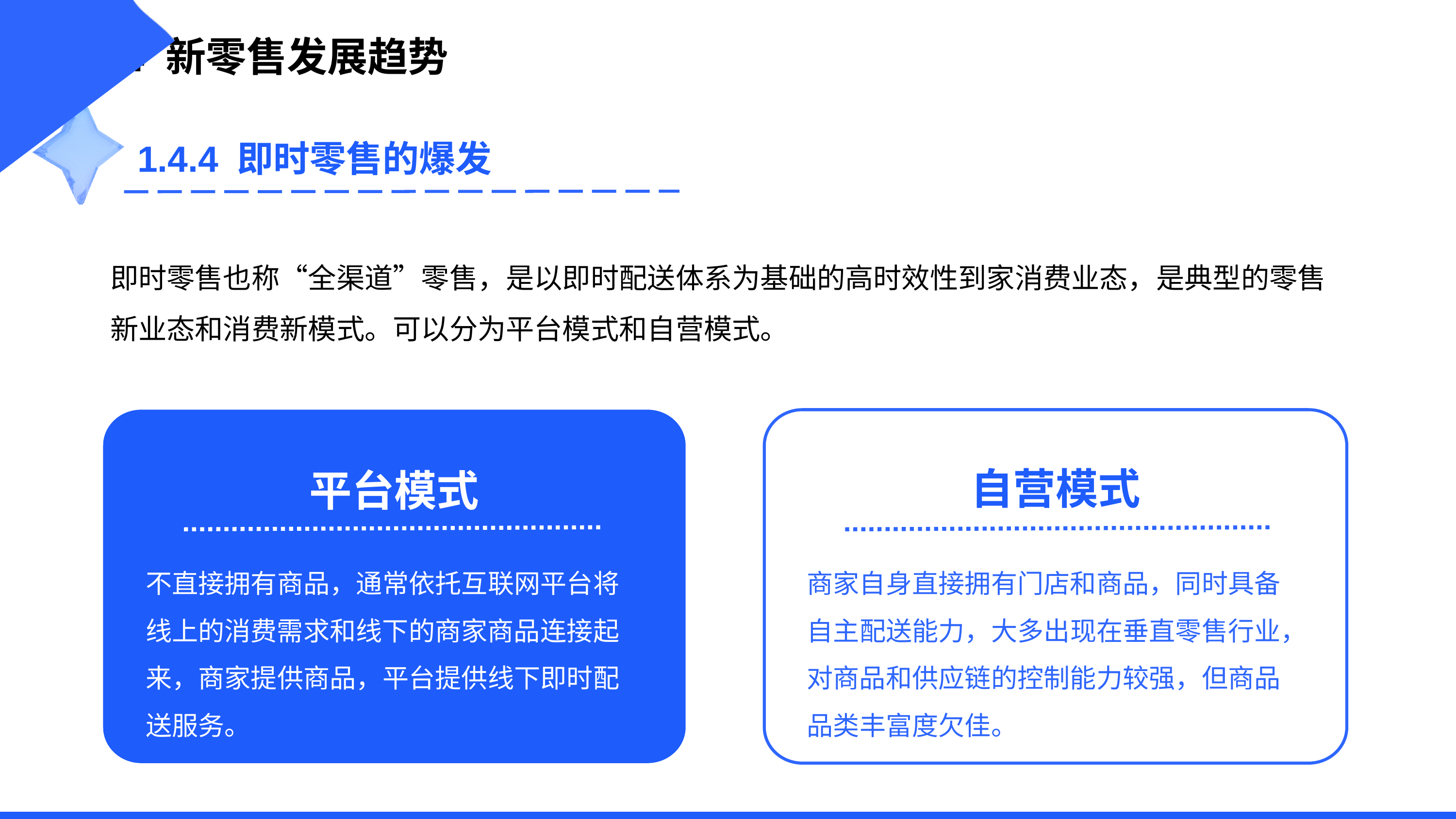

1.4 新零售发展趋势

1.4.4 即时零售的爆发

即时零售也称“全渠道”零售，是以即时配送体系为基础的高时效性到家消费业态，是典型的零售新业态和消费新模式。可以分为平台模式和自营模式。

自营模式
平台模式

不直接拥有商品，通常依托互联网平台将线上的消费需求和线下的商家商品连接起来，商家提供商品，平台提供线下即时配送服务。
商家自身直接拥有门店和商品，同时具备自主配送能力，大多出现在垂直零售行业，对商品和供应链的控制能力较强，但商品品类丰富度欠佳。